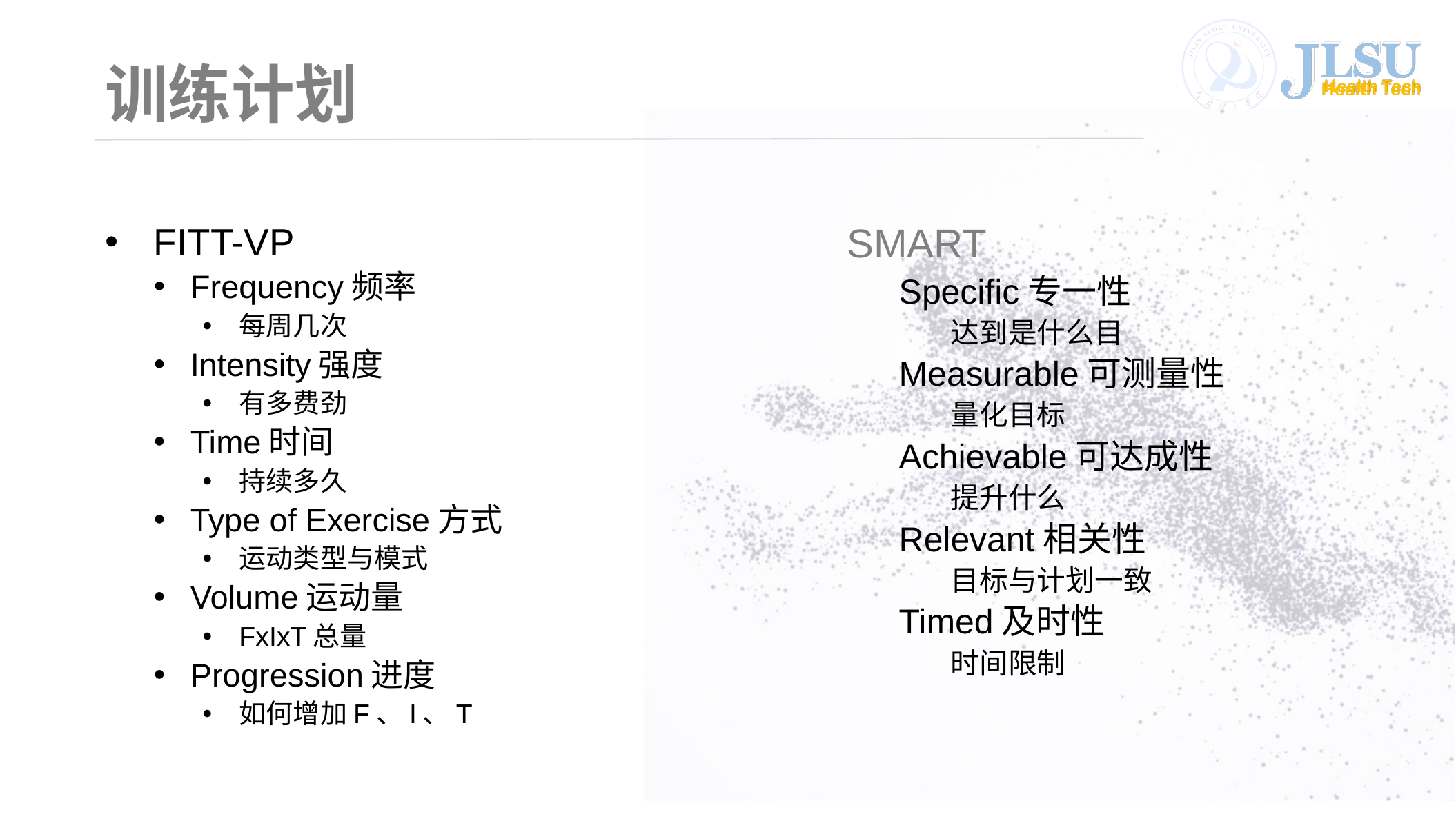

# 训练计划
FITT-VP
Frequency频率
每周几次
Intensity强度
有多费劲
Time时间
持续多久
Type of Exercise方式
运动类型与模式
Volume运动量
FxIxT总量
Progression进度
如何增加F、I、T
SMART
Specific专一性
达到是什么目
Measurable可测量性
量化目标
Achievable可达成性
提升什么
Relevant相关性
目标与计划一致
Timed及时性
时间限制